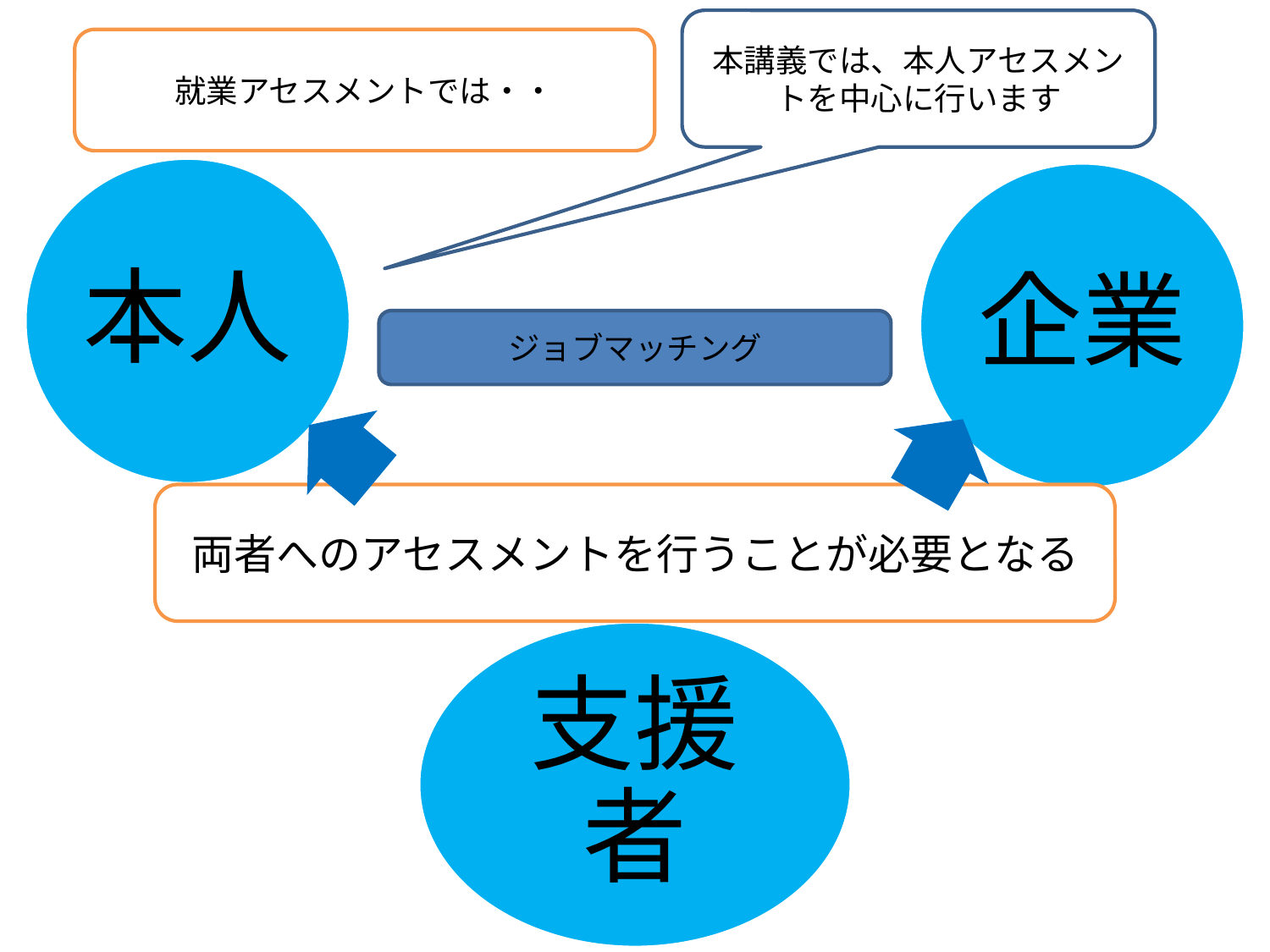

本講義では、本人アセスメントを中心に行います
就業アセスメントでは・・

本人

企業
ジョブマッチング

両者へのアセスメントを行うことが必要となる

支援者